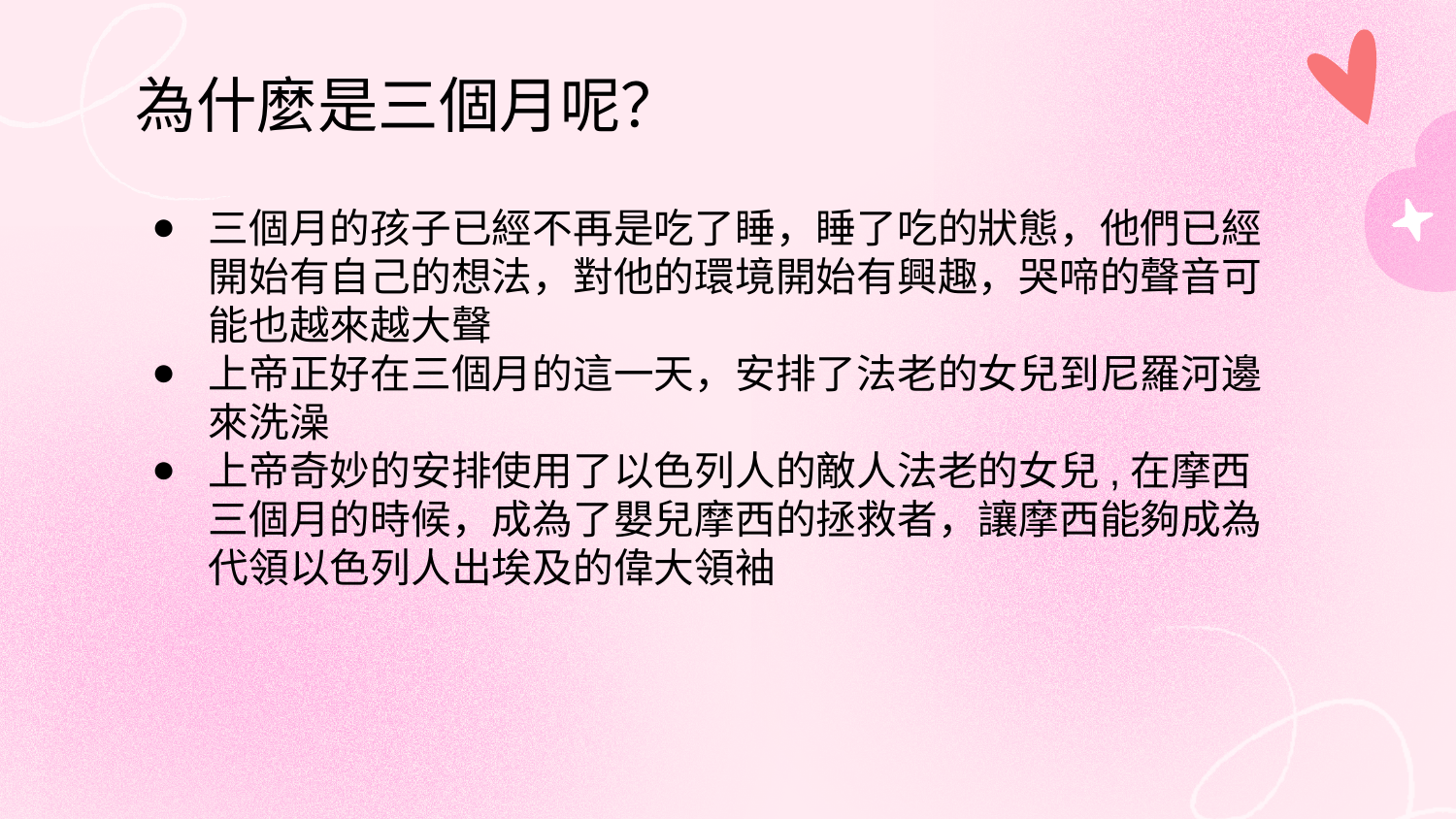

# 為什麼是三個月呢？

三個月的孩子已經不再是吃了睡，睡了吃的狀態，他們已經開始有自己的想法，對他的環境開始有興趣，哭啼的聲音可能也越來越大聲
上帝正好在三個月的這一天，安排了法老的女兒到尼羅河邊來洗澡
上帝奇妙的安排使用了以色列人的敵人法老的女兒,在摩西三個月的時候，成為了嬰兒摩西的拯救者，讓摩西能夠成為代領以色列人出埃及的偉大領袖